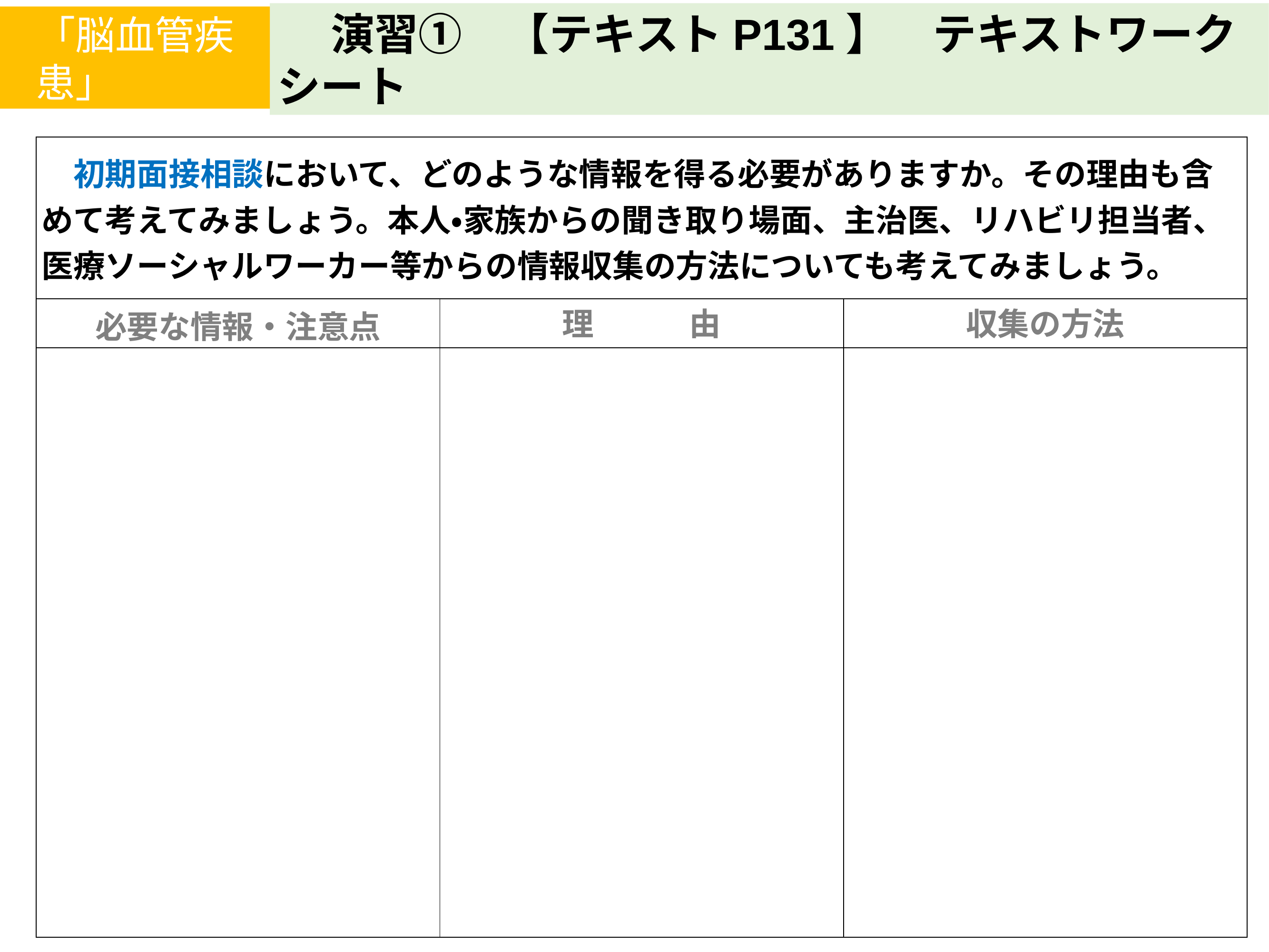

「脳血管疾患」
　演習①　【テキストP131】　テキストワークシート
| 初期面接相談において、どのような情報を得る必要がありますか。その理由も含めて考えてみましょう。本人・家族からの聞き取り場面、主治医、リハビリ担当者、医療ソーシャルワーカー等からの情報収集の方法についても考えてみましょう。 |  |  |
| --- | --- | --- |
| 必要な情報・注意点 | 理　　　由 | 収集の方法 |
|  |  |  |